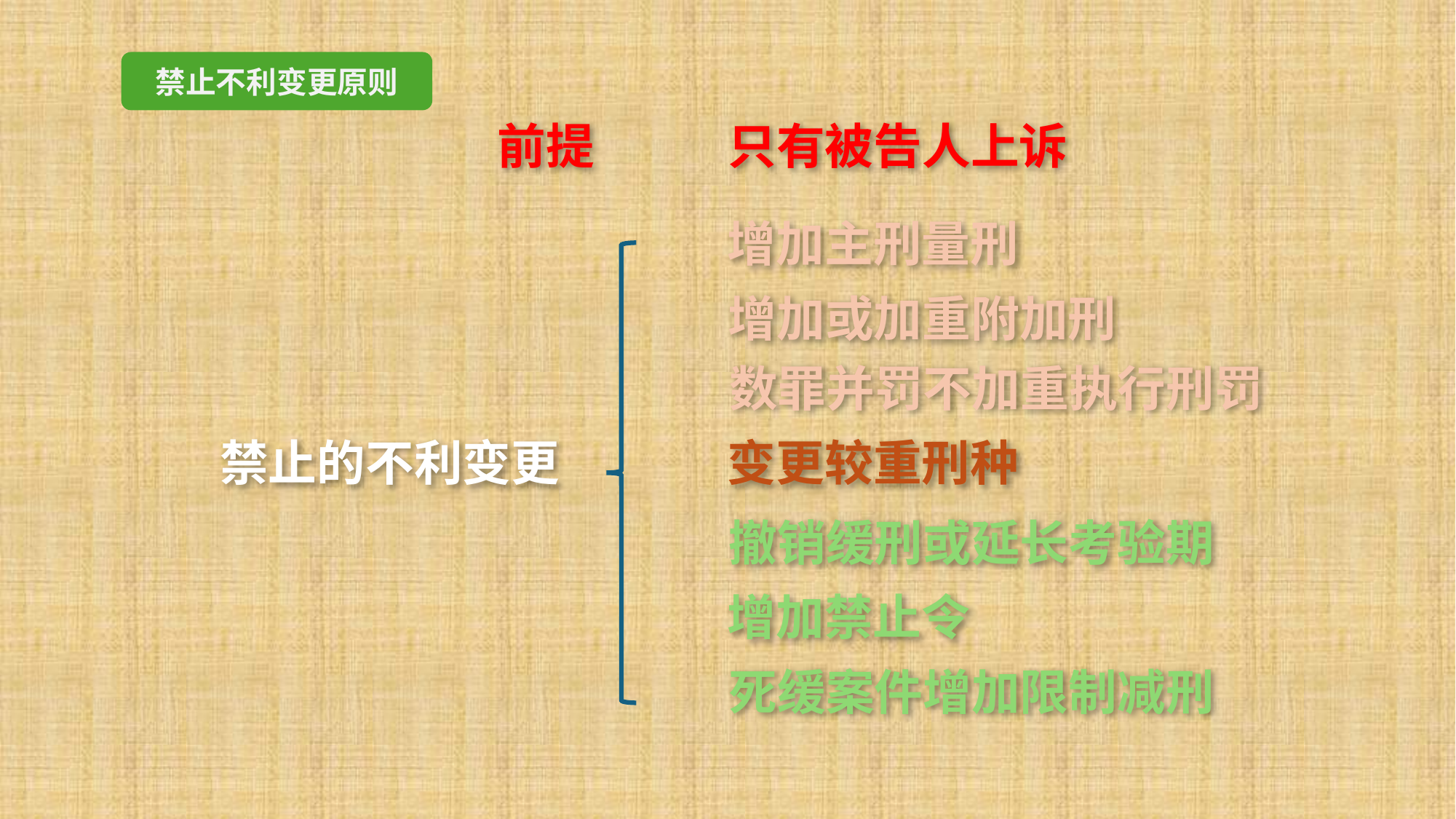

禁止不利变更原则
前提
只有被告人上诉
增加主刑量刑

增加或加重附加刑
数罪并罚不加重执行刑罚
禁止的不利变更
变更较重刑种
撤销缓刑或延长考验期
增加禁止令
死缓案件增加限制减刑